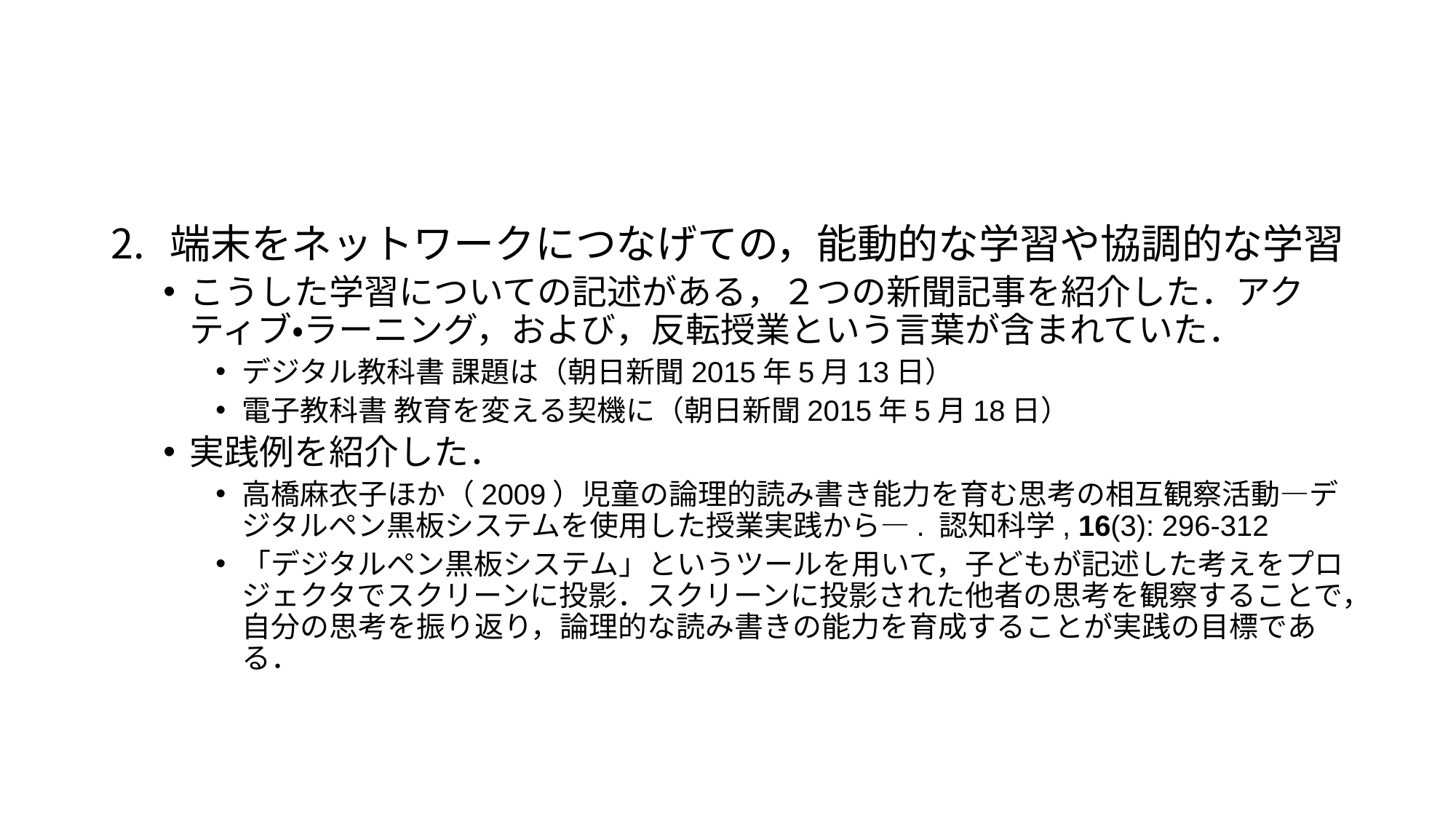

#
端末をネットワークにつなげての，能動的な学習や協調的な学習
こうした学習についての記述がある，２つの新聞記事を紹介した．アクティブ・ラーニング，および，反転授業という言葉が含まれていた．
デジタル教科書 課題は（朝日新聞2015年5月13日）
電子教科書 教育を変える契機に（朝日新聞2015年5月18日）
実践例を紹介した．
高橋麻衣子ほか（2009）児童の論理的読み書き能力を育む思考の相互観察活動―デジタルペン黒板システムを使用した授業実践から―. 認知科学, 16(3): 296-312
「デジタルペン黒板システム」というツールを用いて，子どもが記述した考えをプロジェクタでスクリーンに投影．スクリーンに投影された他者の思考を観察することで，自分の思考を振り返り，論理的な読み書きの能力を育成することが実践の目標である．